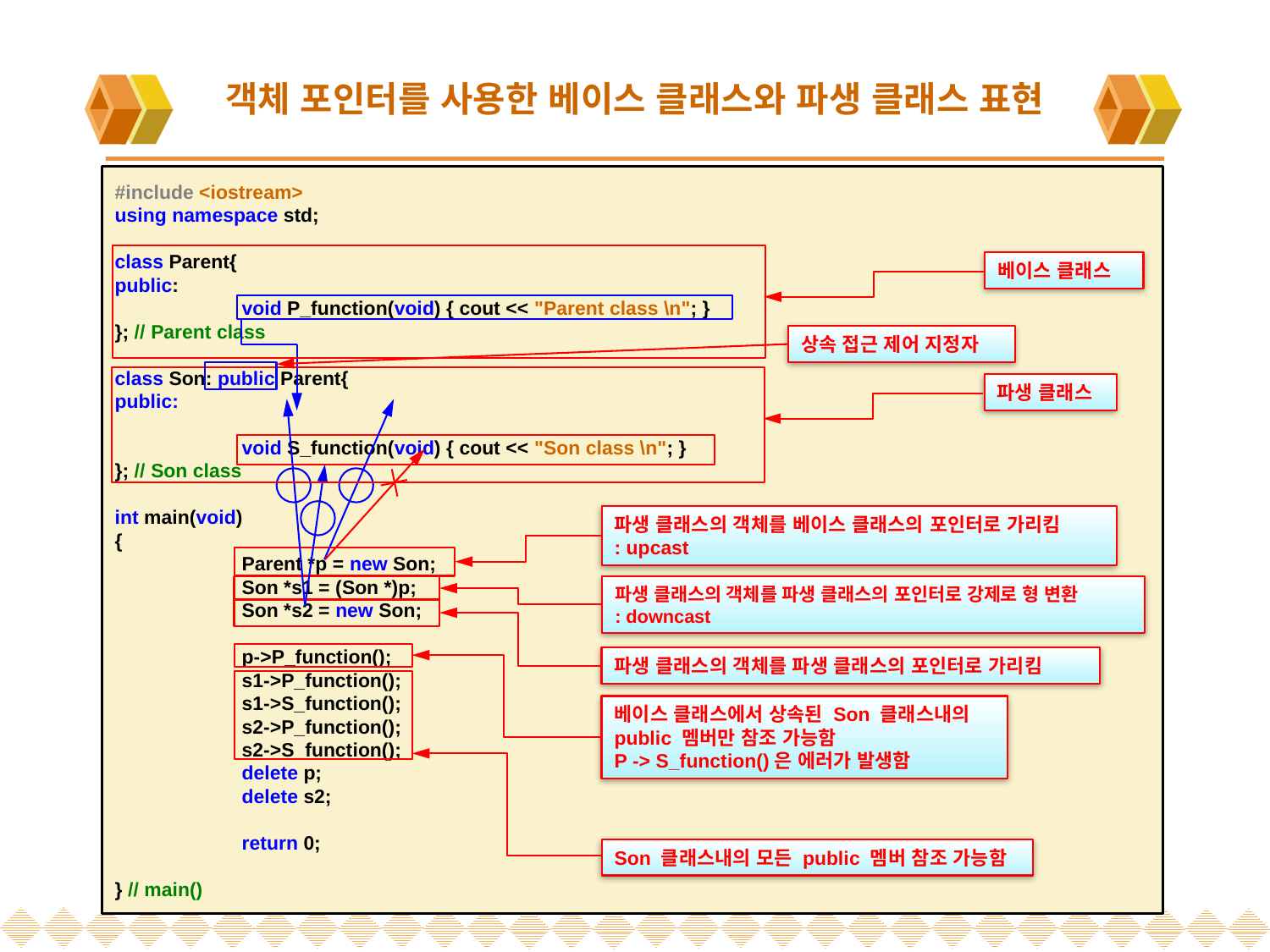

# 객체 포인터를 사용한 베이스 클래스와 파생 클래스 표현
#include <iostream>
using namespace std;

class Parent{
public:
	void P_function(void) { cout << "Parent class \n"; }
}; // Parent class

class Son: public Parent{
public:

	void S_function(void) { cout << "Son class \n"; }
}; // Son class

int main(void)
{
	Parent *p = new Son;
           	Son *s1 = (Son *)p;
	Son *s2 = new Son;

	p->P_function();
	s1->P_function();
	s1->S_function();
	s2->P_function();
	s2->S_function();
	delete p;
	delete s2;

	return 0;

} // main()

베이스 클래스

상속 접근 제어 지정자

파생 클래스

파생 클래스의 객체를 베이스 클래스의 포인터로 가리킴
: upcast

파생 클래스의 객체를 파생 클래스의 포인터로 강제로 형 변환
: downcast

파생 클래스의 객체를 파생 클래스의 포인터로 가리킴

베이스 클래스에서 상속된 Son 클래스내의
public 멤버만 참조 가능함
P -> S_function()은 에러가 발생함
Son 클래스내의 모든 public 멤버 참조 가능함